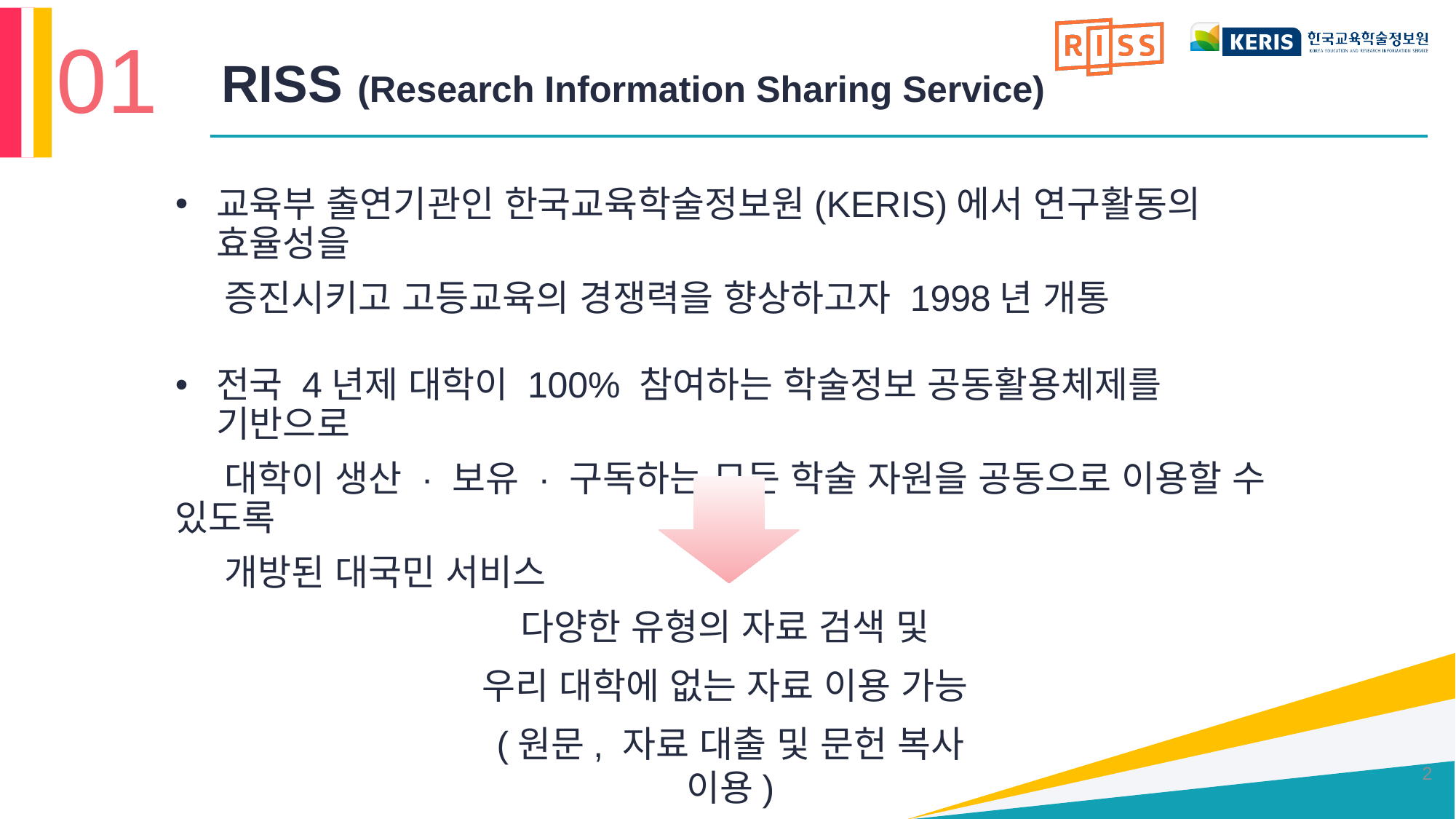

01
# RISS (Research Information Sharing Service)
교육부 출연기관인 한국교육학술정보원(KERIS)에서 연구활동의 효율성을
    증진시키고 고등교육의 경쟁력을 향상하고자 1998년 개통

전국 4년제 대학이 100% 참여하는 학술정보 공동활용체제를 기반으로
    대학이 생산 · 보유 · 구독하는 모든 학술 자원을 공동으로 이용할 수 있도록
    개방된 대국민 서비스

다양한 유형의 자료 검색 및
우리 대학에 없는 자료 이용 가능
(원문, 자료 대출 및 문헌 복사 이용)
2